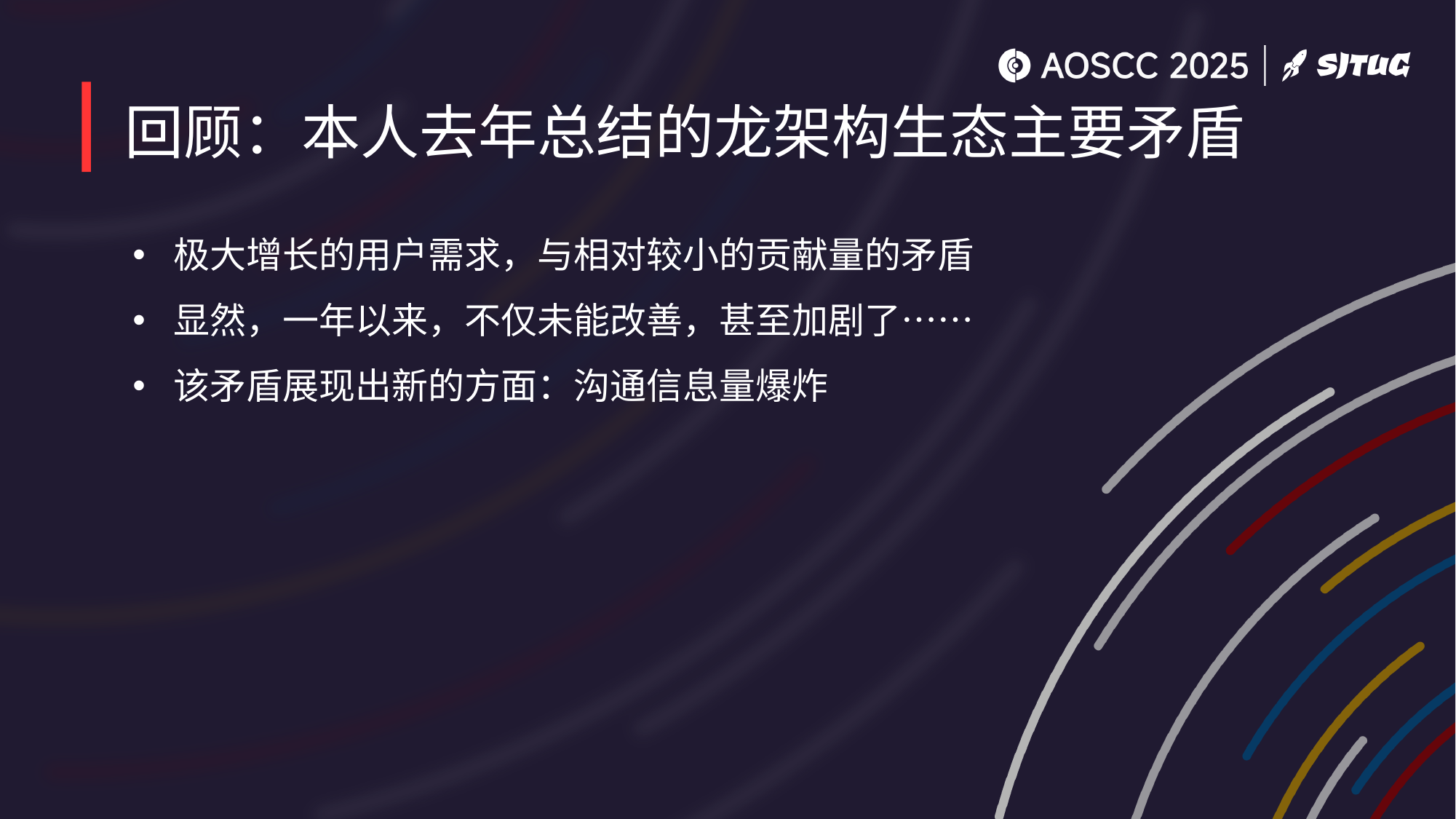

# 回顾：本人去年总结的龙架构生态主要矛盾
极大增长的用户需求，与相对较小的贡献量的矛盾
显然，一年以来，不仅未能改善，甚至加剧了……
该矛盾展现出新的方面：沟通信息量爆炸